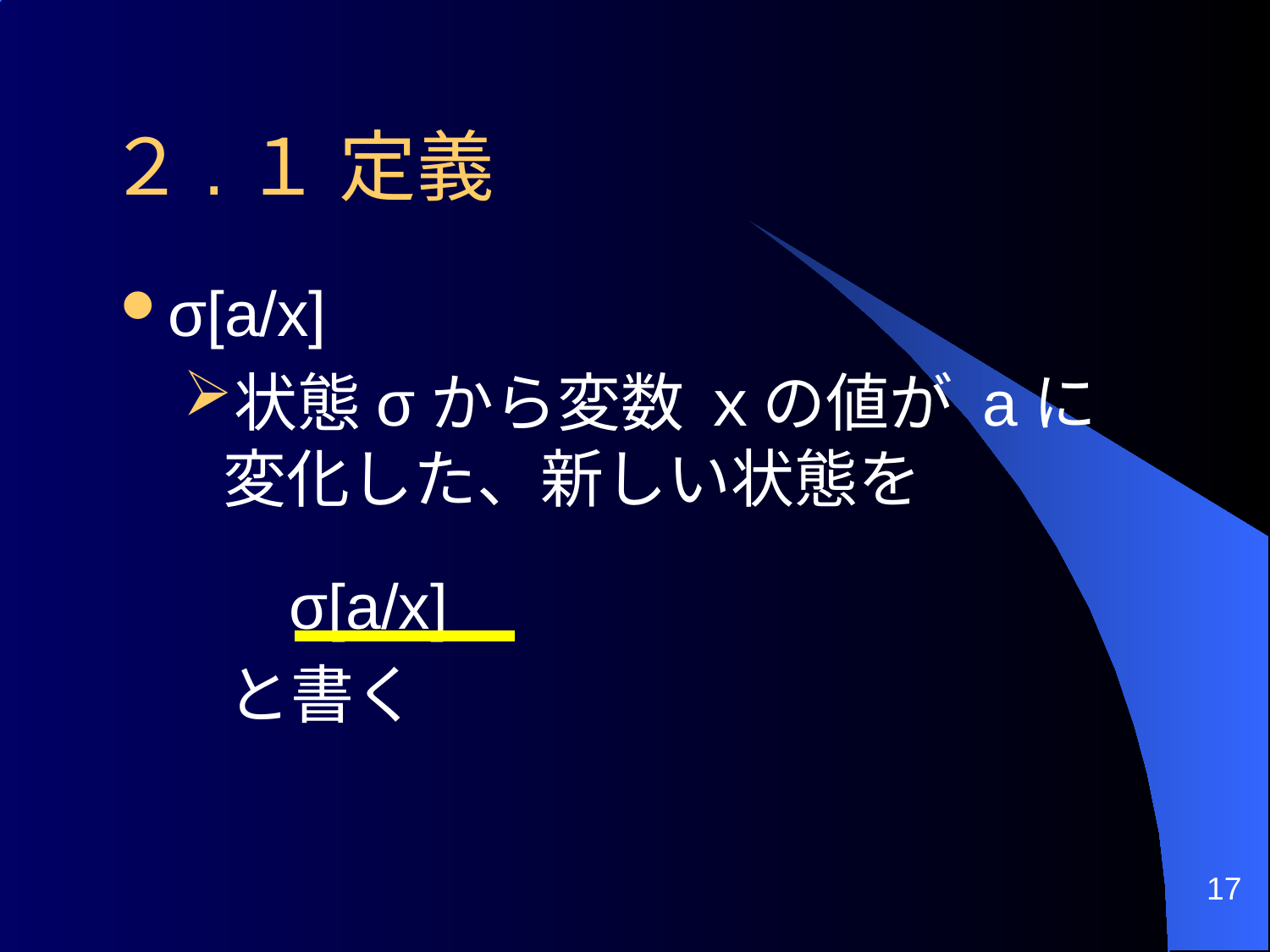

# ２.１ 定義
σ[a/x]
状態σから変数 ｘの値が aに変化した、新しい状態を
      σ[a/x]
  と書く
17